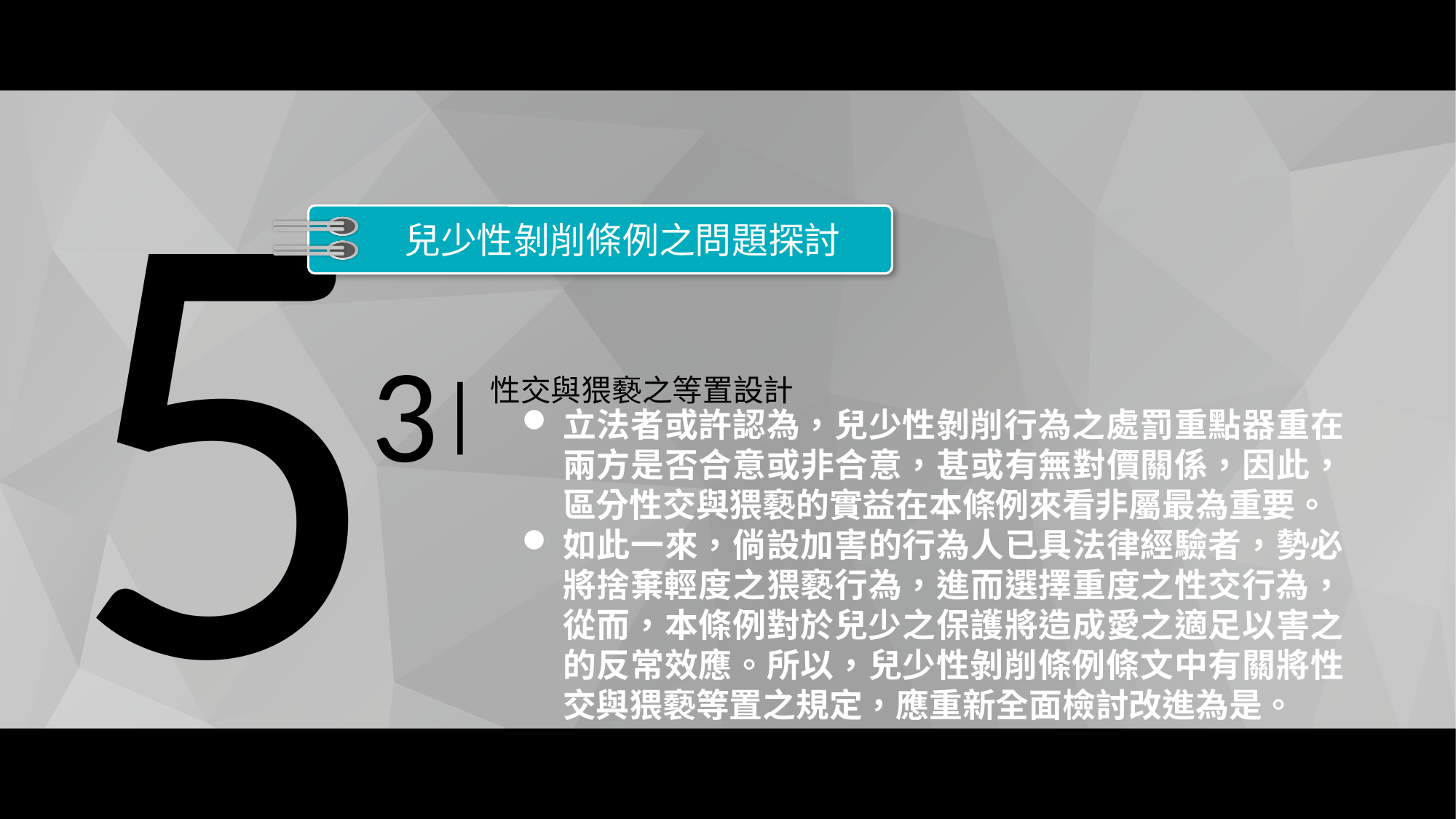

5

兒少性剝削條例之問題探討
3
|
性交與猥褻之等置設計
立法者或許認為，兒少性剝削行為之處罰重點器重在兩方是否合意或非合意，甚或有無對價關係，因此，區分性交與猥褻的實益在本條例來看非屬最為重要。
如此一來，倘設加害的行為人已具法律經驗者，勢必將捨棄輕度之猥褻行為，進而選擇重度之性交行為，從而，本條例對於兒少之保護將造成愛之適足以害之的反常效應。所以，兒少性剝削條例條文中有關將性交與猥褻等置之規定，應重新全面檢討改進為是。